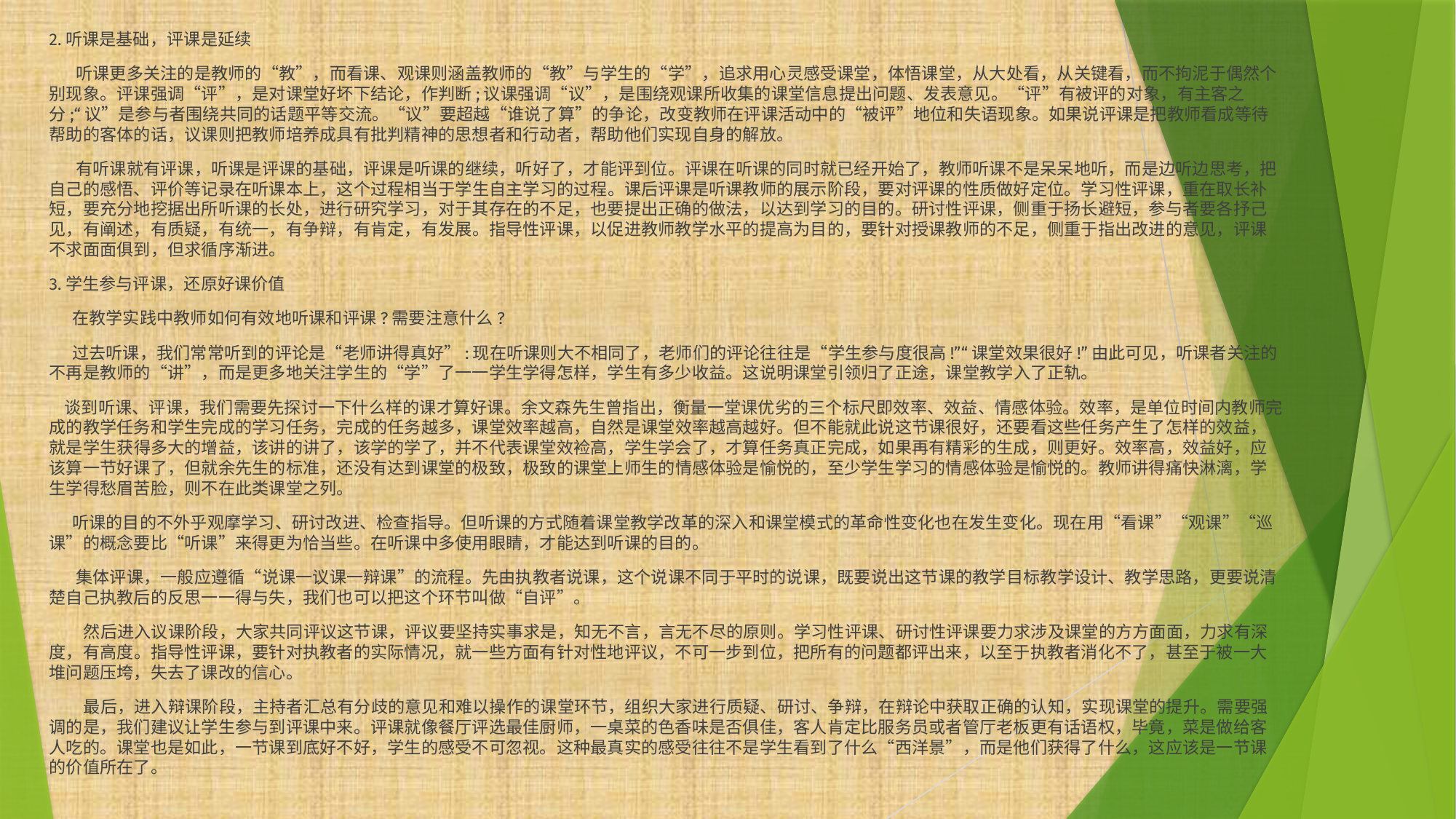

2.听课是基础，评课是延续
      听课更多关注的是教师的“教”，而看课、观课则涵盖教师的“教”与学生的“学”，追求用心灵感受课堂，体悟课堂，从大处看，从关键看，而不拘泥于偶然个别现象。评课强调“评”，是对课堂好坏下结论，作判断;议课强调“议”，是围绕观课所收集的课堂信息提出问题、发表意见。“评”有被评的对象，有主客之分;“议”是参与者围绕共同的话题平等交流。“议”要超越“谁说了算”的争论，改变教师在评课活动中的“被评”地位和失语现象。如果说评课是把教师看成等待帮助的客体的话，议课则把教师培养成具有批判精神的思想者和行动者，帮助他们实现自身的解放。
      有听课就有评课，听课是评课的基础，评课是听课的继续，听好了，才能评到位。评课在听课的同时就已经开始了，教师听课不是呆呆地听，而是边听边思考，把自己的感悟、评价等记录在听课本上，这个过程相当于学生自主学习的过程。课后评课是听课教师的展示阶段，要对评课的性质做好定位。学习性评课，重在取长补短，要充分地挖据出所听课的长处，进行研究学习，对于其存在的不足，也要提出正确的做法，以达到学习的目的。研讨性评课，侧重于扬长避短，参与者要各抒己见，有阐述，有质疑，有统一，有争辩，有肯定，有发展。指导性评课，以促进教师教学水平的提高为目的，要针对授课教师的不足，侧重于指出改进的意见，评课不求面面俱到，但求循序渐进。
3.学生参与评课，还原好课价值
     在教学实践中教师如何有效地听课和评课?需要注意什么?
     过去听课，我们常常听到的评论是“老师讲得真好”:现在听课则大不相同了，老师们的评论往往是“学生参与度很高!”“课堂效果很好!”由此可见，听课者关注的不再是教师的“讲”，而是更多地关注学生的“学”了一一学生学得怎样，学生有多少收益。这说明课堂引领归了正途，课堂教学入了正轨。
   谈到听课、评课，我们需要先探讨一下什么样的课才算好课。余文森先生曾指出，衡量一堂课优劣的三个标尺即效率、效益、情感体验。效率，是单位时间内教师完成的教学任务和学生完成的学习任务，完成的任务越多，课堂效率越高，自然是课堂效率越高越好。但不能就此说这节课很好，还要看这些任务产生了怎样的效益，就是学生获得多大的增益，该讲的讲了，该学的学了，并不代表课堂效裣高，学生学会了，才算任务真正完成，如果再有精彩的生成，则更好。效率高，效益好，应该算一节好课了，但就余先生的标准，还没有达到课堂的极致，极致的课堂上师生的情感体验是愉悦的，至少学生学习的情感体验是愉悦的。教师讲得痛快淋漓，学生学得愁眉苦脸，则不在此类课堂之列。
     听课的目的不外乎观摩学习、研讨改进、检查指导。但听课的方式随着课堂教学改革的深入和课堂模式的革命性变化也在发生变化。现在用“看课”“观课”“巡课”的概念要比“听课”来得更为恰当些。在听课中多使用眼睛，才能达到听课的目的。
      集体评课，一般应遵循“说课一议课一辩课”的流程。先由执教者说课，这个说课不同于平时的说课，既要说出这节课的教学目标教学设计、教学思路，更要说清楚自己执教后的反思一一得与失，我们也可以把这个环节叫做“自评”。
        然后进入议课阶段，大家共同评议这节课，评议要坚持实事求是，知无不言，言无不尽的原则。学习性评课、研讨性评课要力求涉及课堂的方方面面，力求有深度，有高度。指导性评课，要针对执教者的实际情况，就一些方面有针对性地评议，不可一步到位，把所有的问题都评出来，以至于执教者消化不了，甚至于被一大堆问题压垮，失去了课改的信心。
        最后，进入辩课阶段，主持者汇总有分歧的意见和难以操作的课堂环节，组织大家进行质疑、研讨、争辩，在辩论中获取正确的认知，实现课堂的提升。需要强调的是，我们建议让学生参与到评课中来。评课就像餐厅评选最佳厨师，一桌菜的色香味是否俱佳，客人肯定比服务员或者管厅老板更有话语权，毕竟，菜是做给客人吃的。课堂也是如此，一节课到底好不好，学生的感受不可忽视。这种最真实的感受往往不是学生看到了什么“西洋景”，而是他们获得了什么，这应该是一节课的价值所在了。